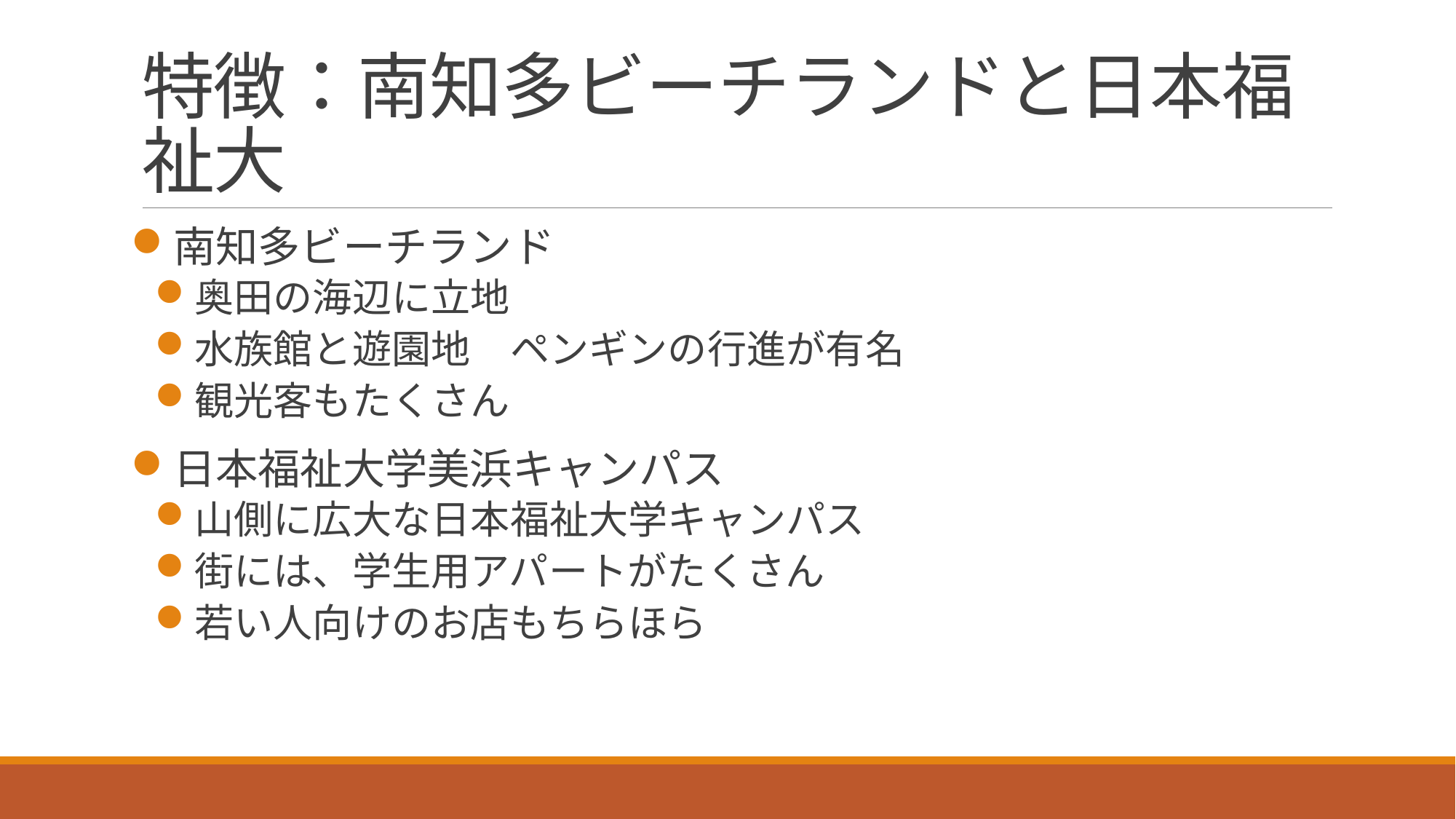

# 特徴：南知多ビーチランドと日本福祉大
南知多ビーチランド
奥田の海辺に立地
水族館と遊園地　ペンギンの行進が有名
観光客もたくさん
日本福祉大学美浜キャンパス
山側に広大な日本福祉大学キャンパス
街には、学生用アパートがたくさん
若い人向けのお店もちらほら